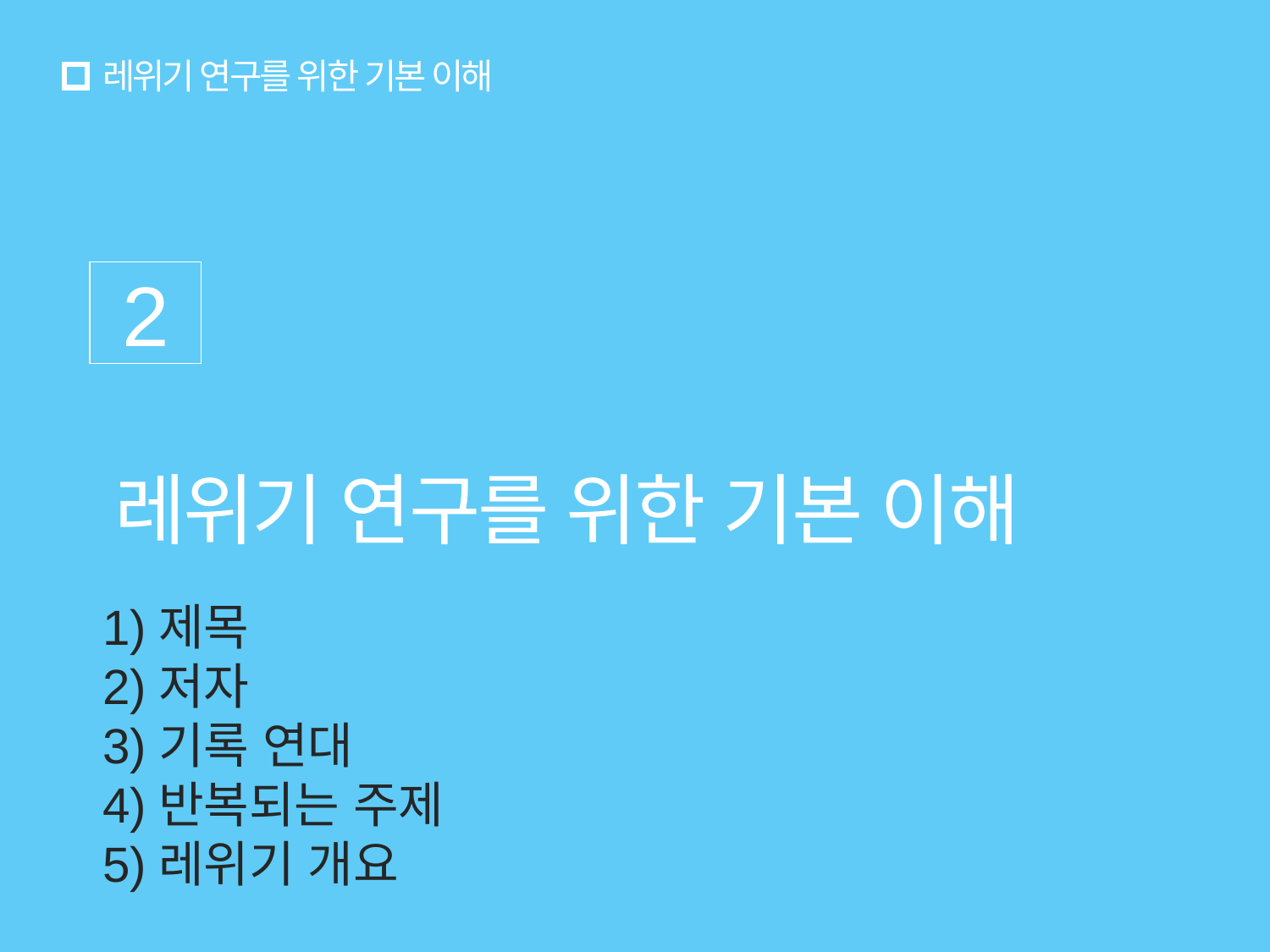

# 레위기 연구를 위한 기본 이해
2
레위기 연구를 위한 기본 이해
1)제목
2)저자
3)기록 연대
4)반복되는 주제
5)레위기 개요